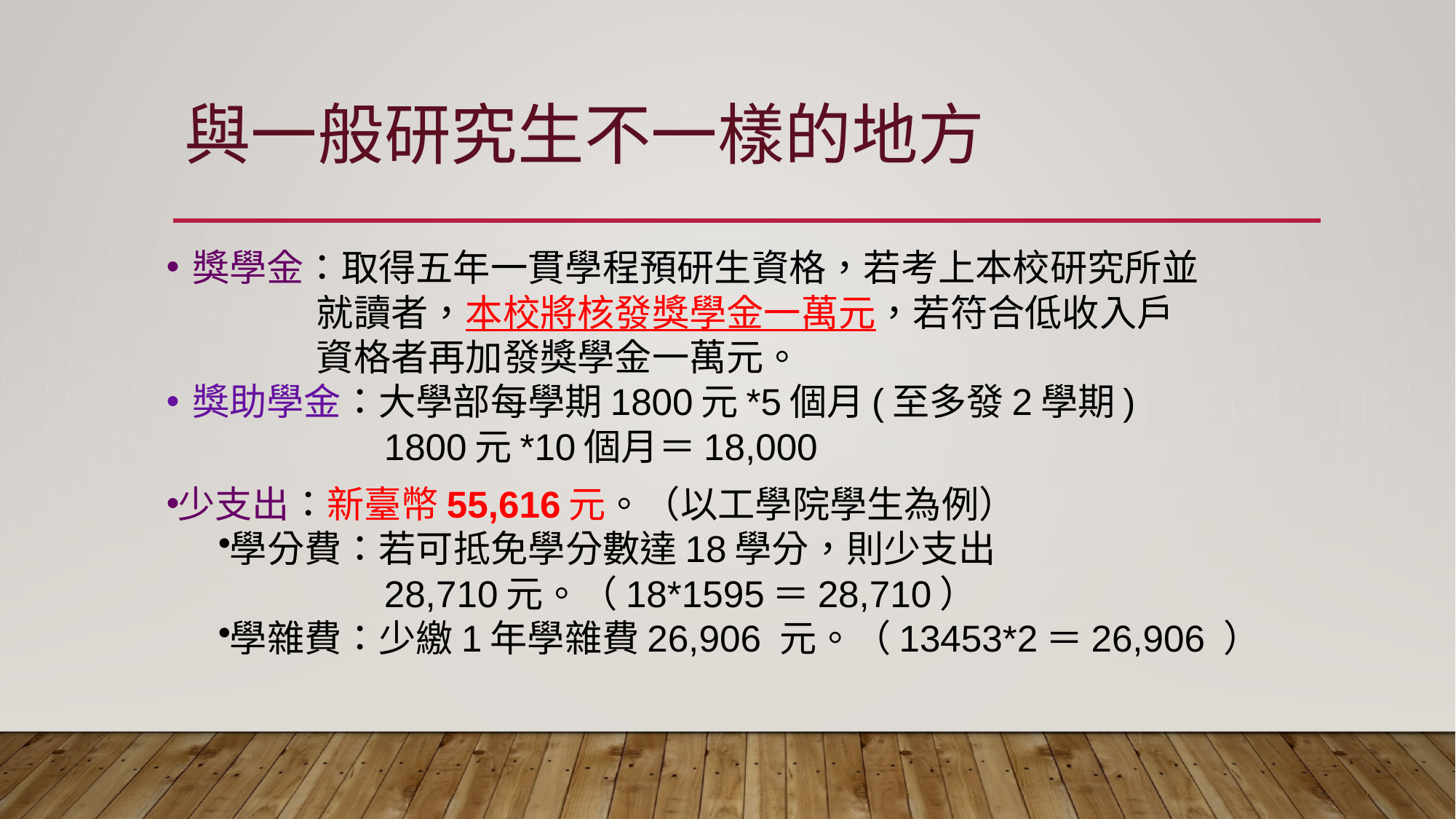

# 與一般研究生不一樣的地方
獎學金：取得五年一貫學程預研生資格，若考上本校研究所並
                 就讀者，本校將核發獎學金一萬元，若符合低收入戶
                 資格者再加發獎學金一萬元。
獎助學金：大學部每學期1800元*5個月(至多發2學期)
                     1800元*10個月＝18,000

少支出：新臺幣55,616元。（以工學院學生為例）
學分費：若可抵免學分數達18學分，則少支出
                     28,710元。（18*1595＝28,710）
學雜費：少繳1年學雜費26,906 元。（13453*2＝26,906 ）